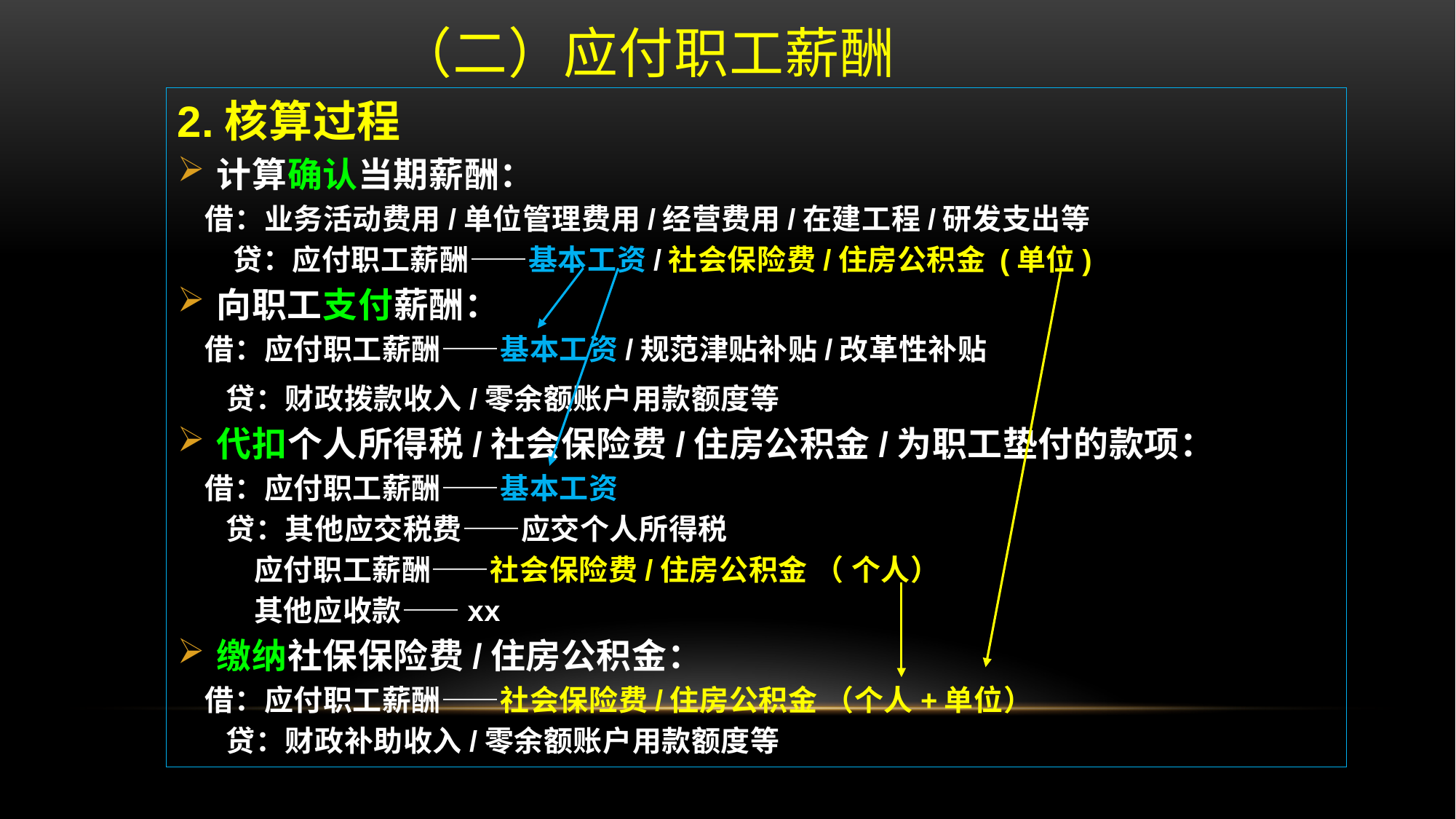

# （二）应付职工薪酬
2.核算过程
计算确认当期薪酬：
   借：业务活动费用/单位管理费用/经营费用/在建工程/研发支出等
       贷：应付职工薪酬——基本工资/社会保险费/住房公积金 (单位)
向职工支付薪酬：
   借：应付职工薪酬——基本工资/规范津贴补贴/改革性补贴
      贷：财政拨款收入/零余额账户用款额度等
代扣个人所得税/社会保险费/住房公积金/为职工垫付的款项：
   借：应付职工薪酬——基本工资
      贷：其他应交税费——应交个人所得税
          应付职工薪酬——社会保险费/住房公积金 （ 个人）
          其他应收款——xx
缴纳社保保险费/住房公积金：
   借：应付职工薪酬——社会保险费/住房公积金 （个人+单位）
      贷：财政补助收入/零余额账户用款额度等
26